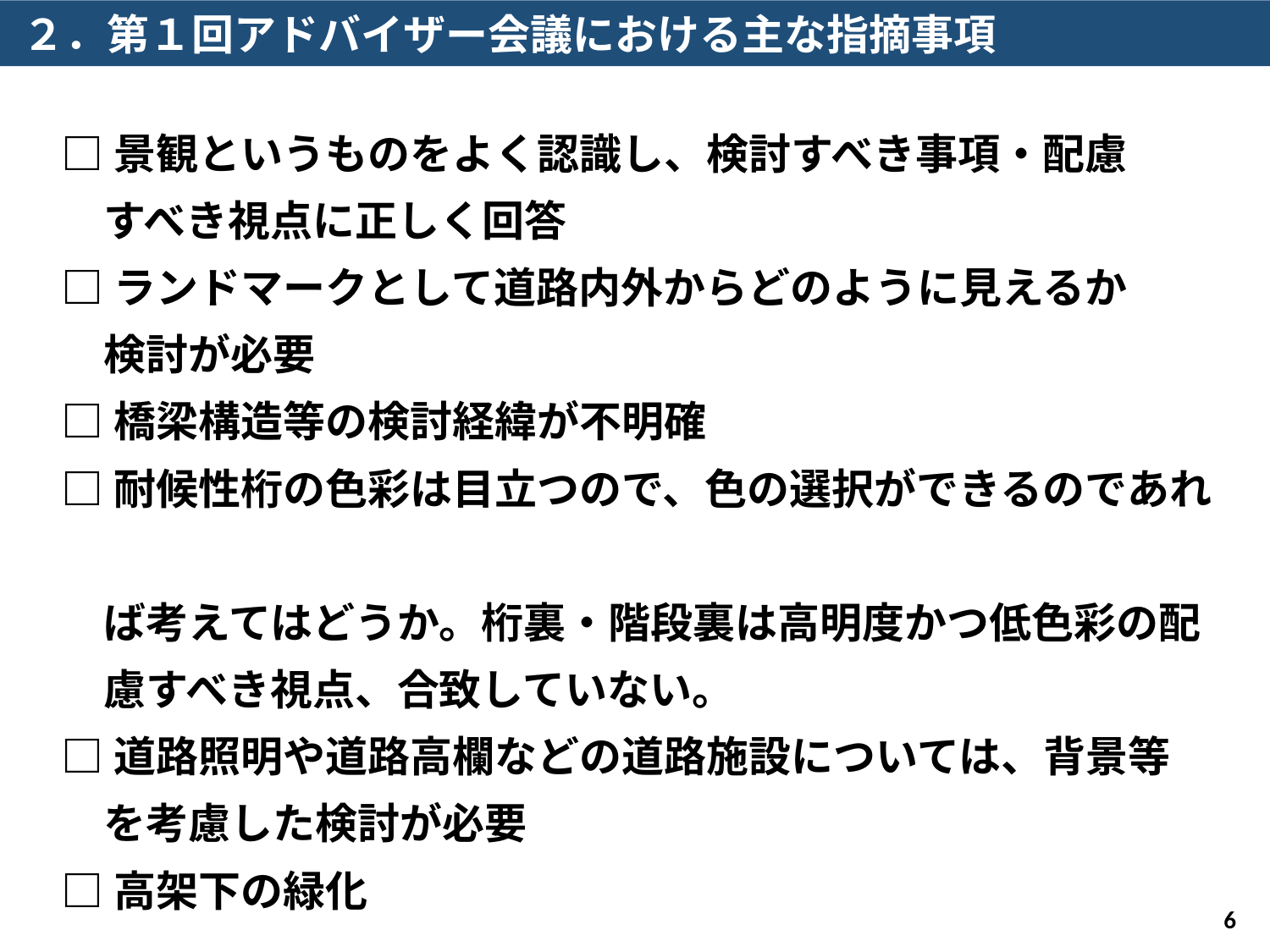

２．第１回アドバイザー会議における主な指摘事項
□景観というものをよく認識し、検討すべき事項・配慮
　すべき視点に正しく回答
□ランドマークとして道路内外からどのように見えるか
　検討が必要
□橋梁構造等の検討経緯が不明確
□耐候性桁の色彩は目立つので、色の選択ができるのであれ
　ば考えてはどうか。桁裏・階段裏は高明度かつ低色彩の配
　慮すべき視点、合致していない。
□道路照明や道路高欄などの道路施設については、背景等
　を考慮した検討が必要
□高架下の緑化
6